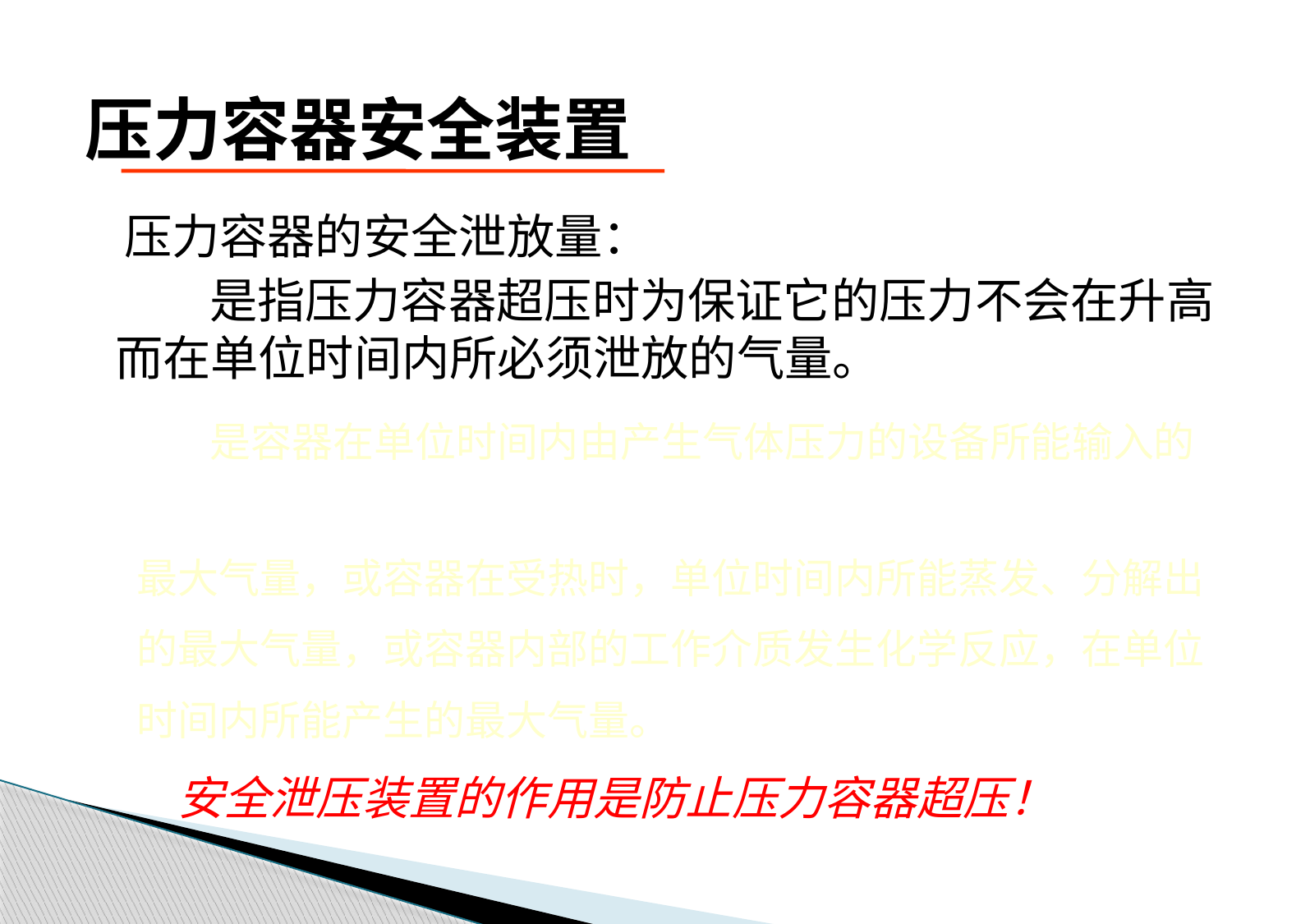

# 压力容器安全装置

   压力容器的安全泄放量：
           是指压力容器超压时为保证它的压力不会在升高而在单位时间内所必须泄放的气量。
           是容器在单位时间内由产生气体压力的设备所能输入的
     最大气量，或容器在受热时，单位时间内所能蒸发、分解出
     的最大气量，或容器内部的工作介质发生化学反应，在单位
     时间内所能产生的最大气量。
        安全泄压装置的作用是防止压力容器超压！